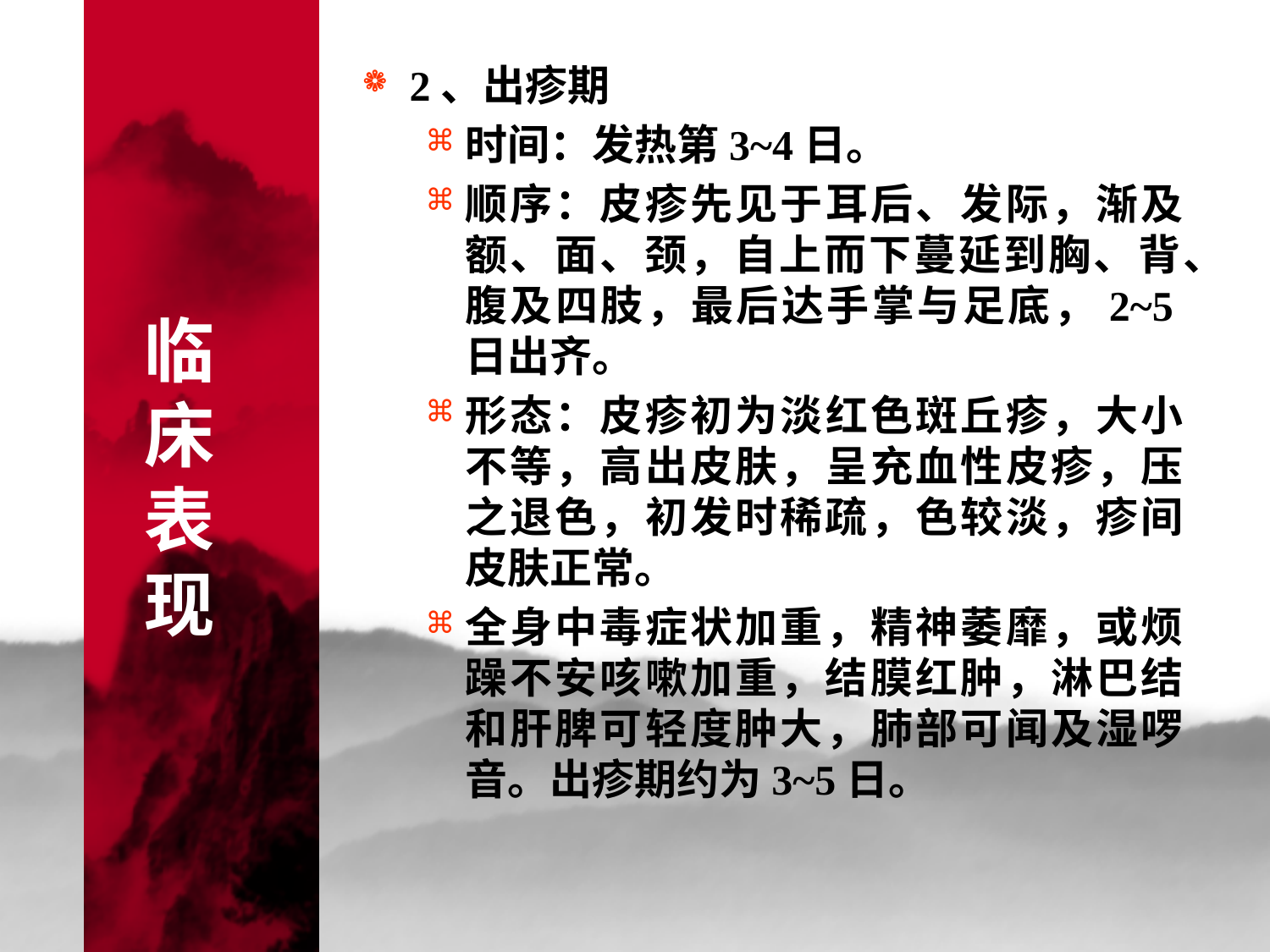

# 临 床 表 现
2、出疹期
时间：发热第3~4日。
顺序：皮疹先见于耳后、发际，渐及额、面、颈，自上而下蔓延到胸、背、腹及四肢，最后达手掌与足底，2~5日出齐。
形态：皮疹初为淡红色斑丘疹，大小不等，高出皮肤，呈充血性皮疹，压之退色，初发时稀疏，色较淡，疹间皮肤正常。
全身中毒症状加重，精神萎靡，或烦躁不安咳嗽加重，结膜红肿，淋巴结和肝脾可轻度肿大，肺部可闻及湿啰音。出疹期约为3~5日。